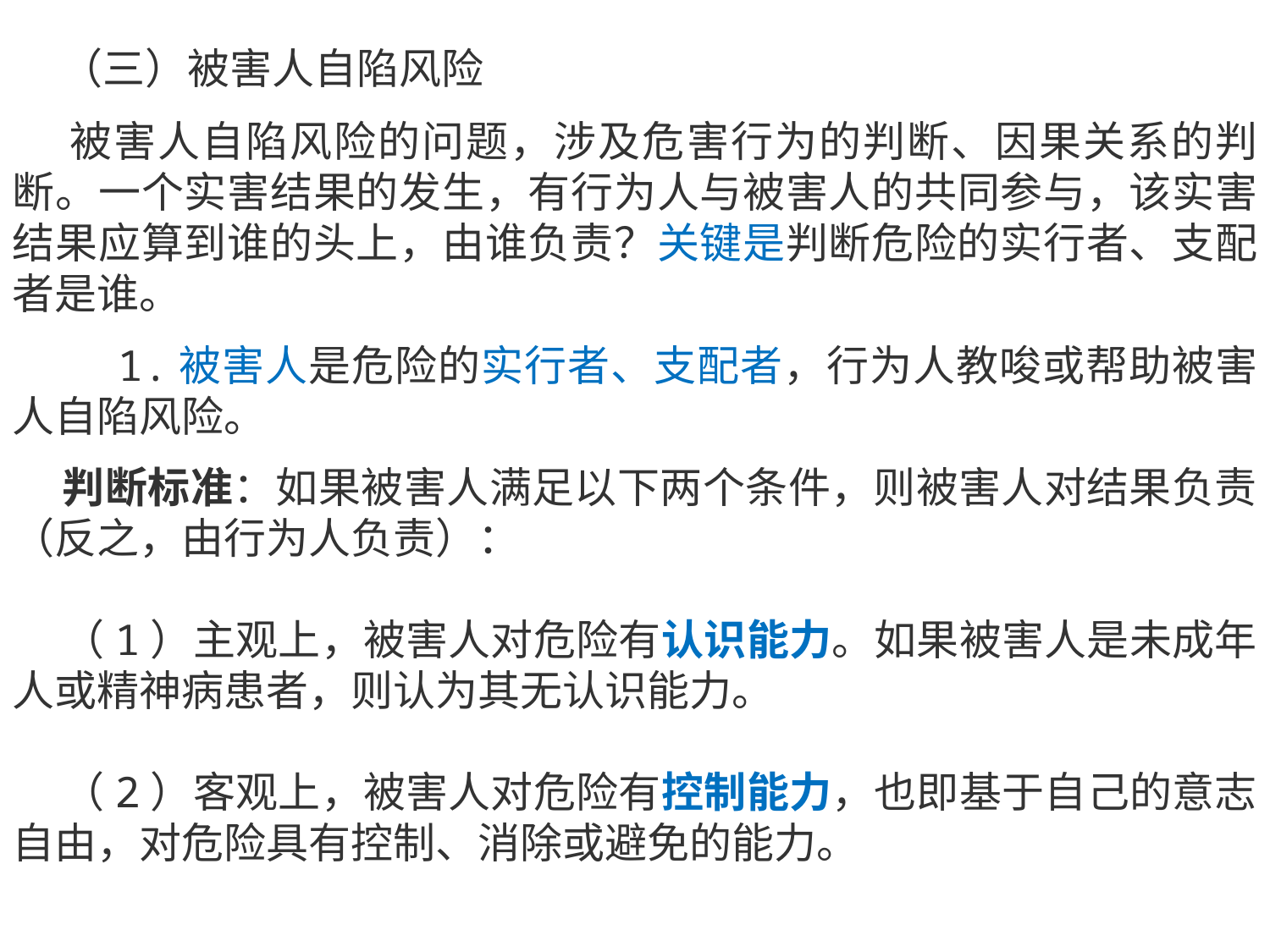

（三）被害人自陷风险

    被害人自陷风险的问题，涉及危害行为的判断、因果关系的判断。一个实害结果的发生，有行为人与被害人的共同参与，该实害结果应算到谁的头上，由谁负责？关键是判断危险的实行者、支配者是谁。

    1.被害人是危险的实行者、支配者，行为人教唆或帮助被害人自陷风险。

    判断标准：如果被害人满足以下两个条件，则被害人对结果负责（反之，由行为人负责）：

    （1）主观上，被害人对危险有认识能力。如果被害人是未成年人或精神病患者，则认为其无认识能力。

    （2）客观上，被害人对危险有控制能力，也即基于自己的意志自由，对危险具有控制、消除或避免的能力。